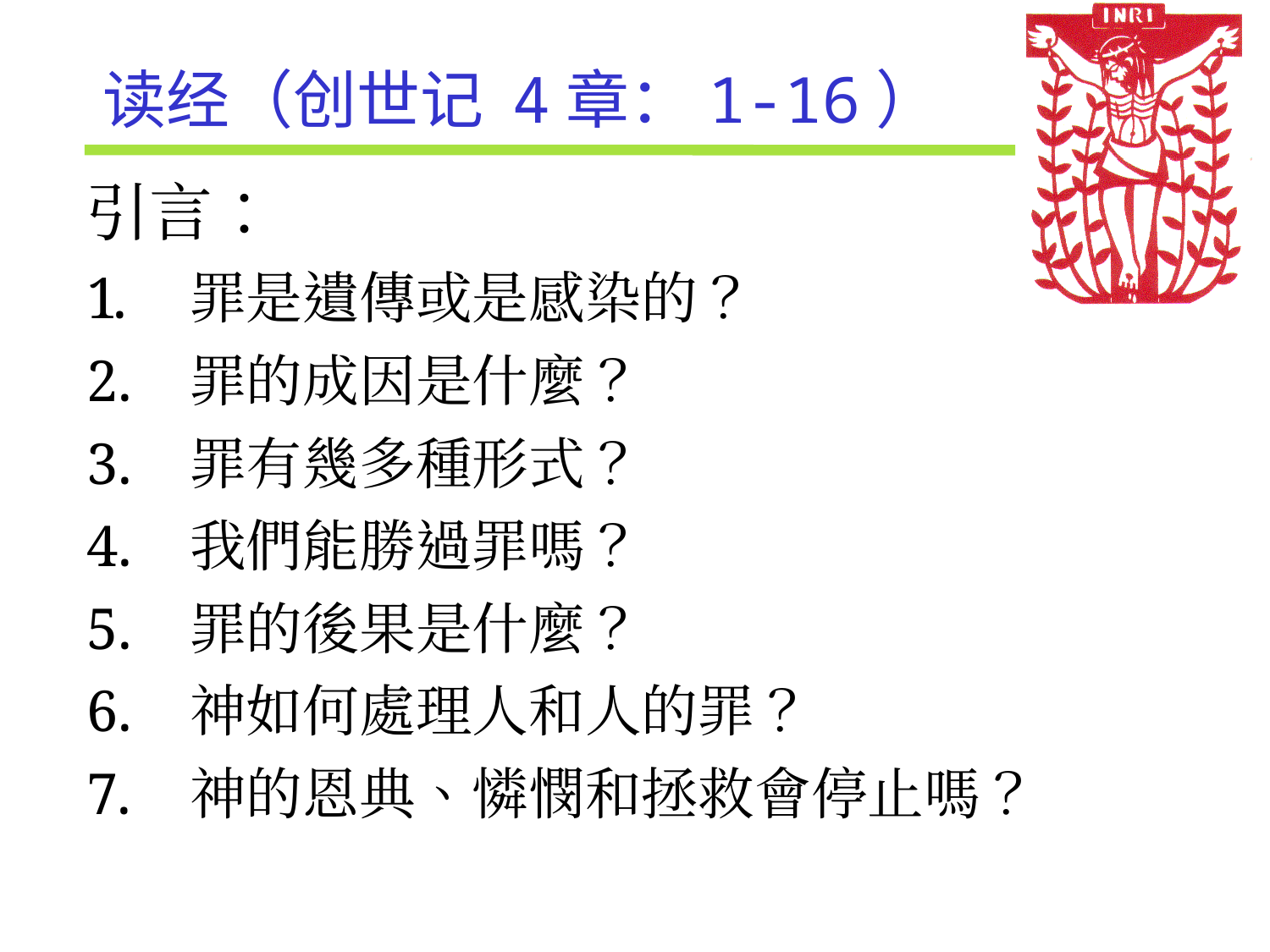

读经（创世记 4章：1-16）
引言：
罪是遺傳或是感染的？
罪的成因是什麼？
罪有幾多種形式？
我們能勝過罪嗎？
罪的後果是什麼？
神如何處理人和人的罪？
神的恩典、憐憫和拯救會停止嗎？